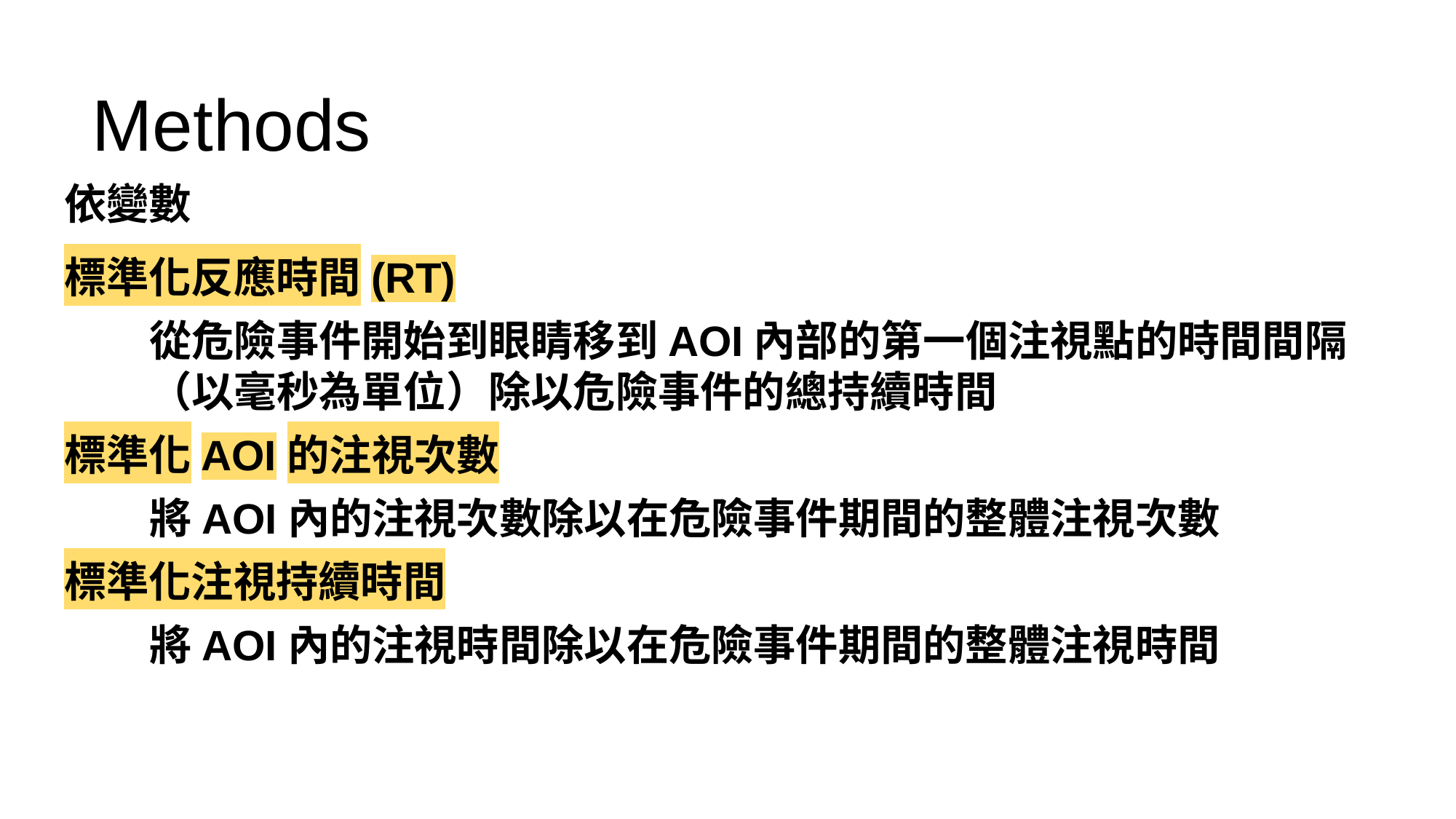

Methods
依變數
標準化反應時間(RT)
從危險事件開始到眼睛移到AOI內部的第一個注視點的時間間隔（以毫秒為單位）除以危險事件的總持續時間
標準化AOI的注視次數
將AOI內的注視次數除以在危險事件期間的整體注視次數
標準化注視持續時間
將AOI內的注視時間除以在危險事件期間的整體注視時間